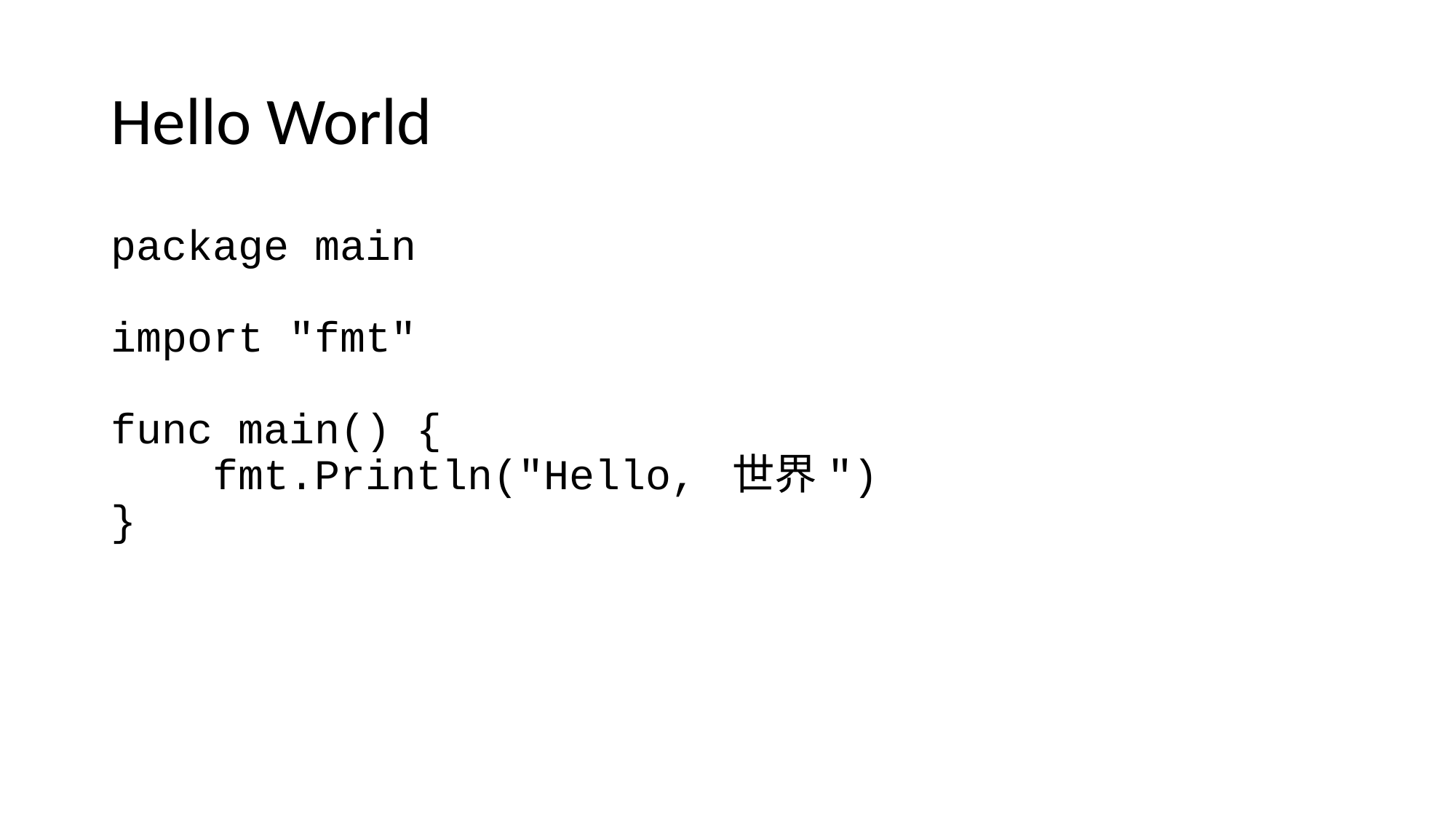

# Hello World
package main
import "fmt"
func main() {
    fmt.Println("Hello, 世界")
}